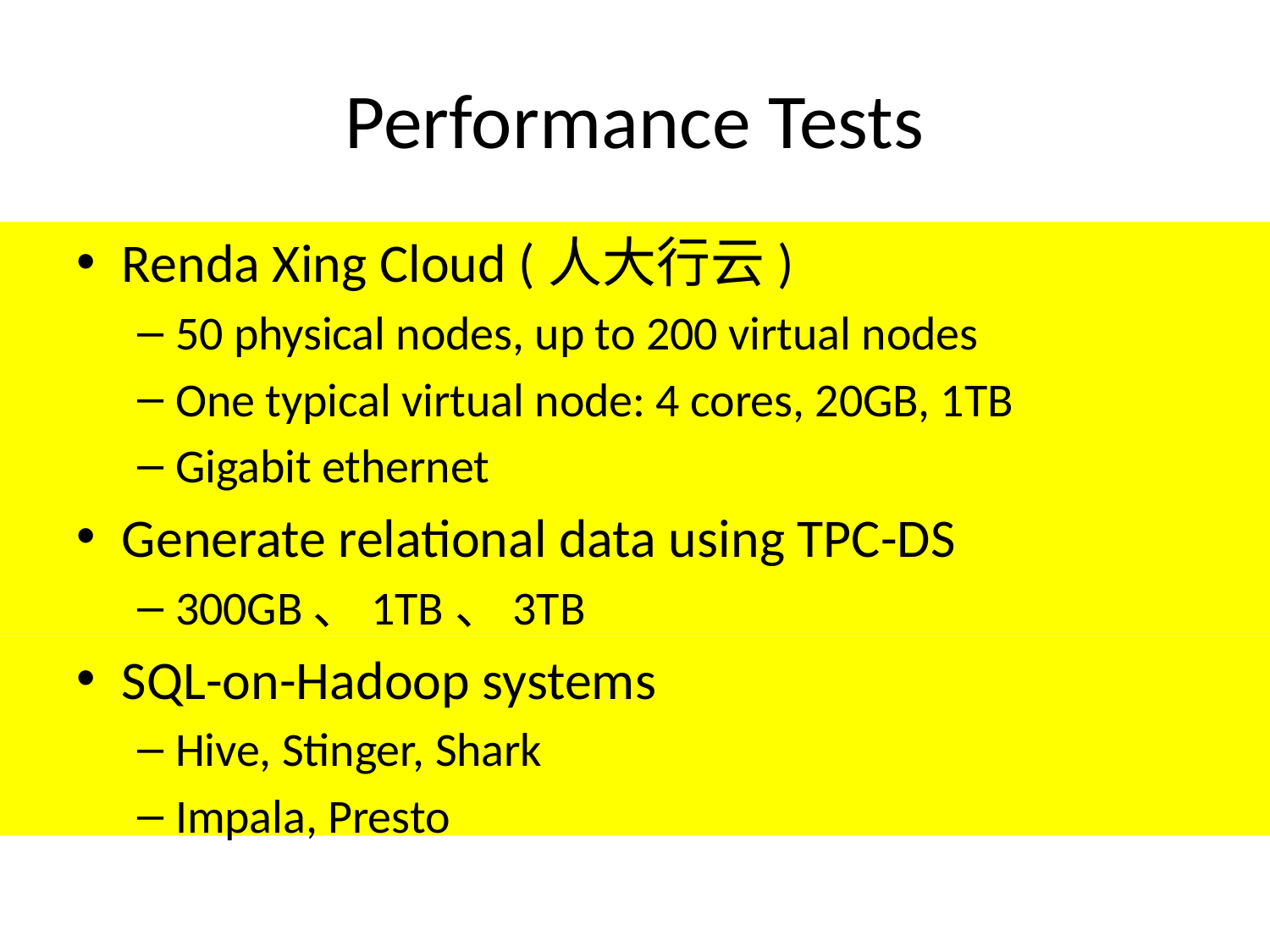

# Performance Tests

Renda Xing Cloud (人大行云)
50 physical nodes, up to 200 virtual nodes
One typical virtual node: 4 cores, 20GB, 1TB
Gigabit ethernet
Generate relational data using TPC-DS
300GB、1TB、3TB
SQL-on-Hadoop systems
Hive, Stinger, Shark
Impala, Presto